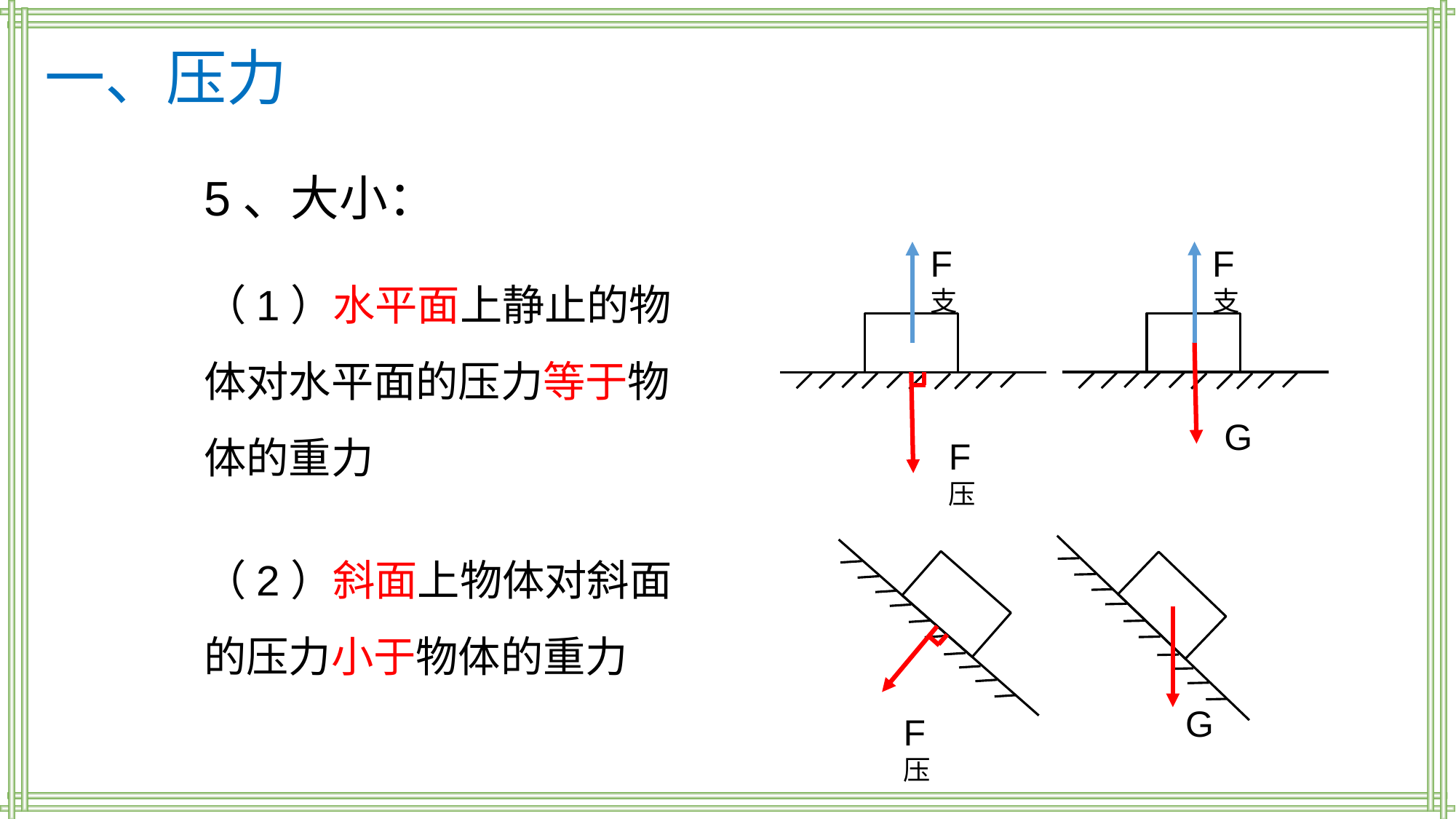

一、压力
5、大小：
F支

G
F支

F压
（1）水平面上静止的物体对水平面的压力等于物体的重力
（2）斜面上物体对斜面的压力小于物体的重力

F压

G